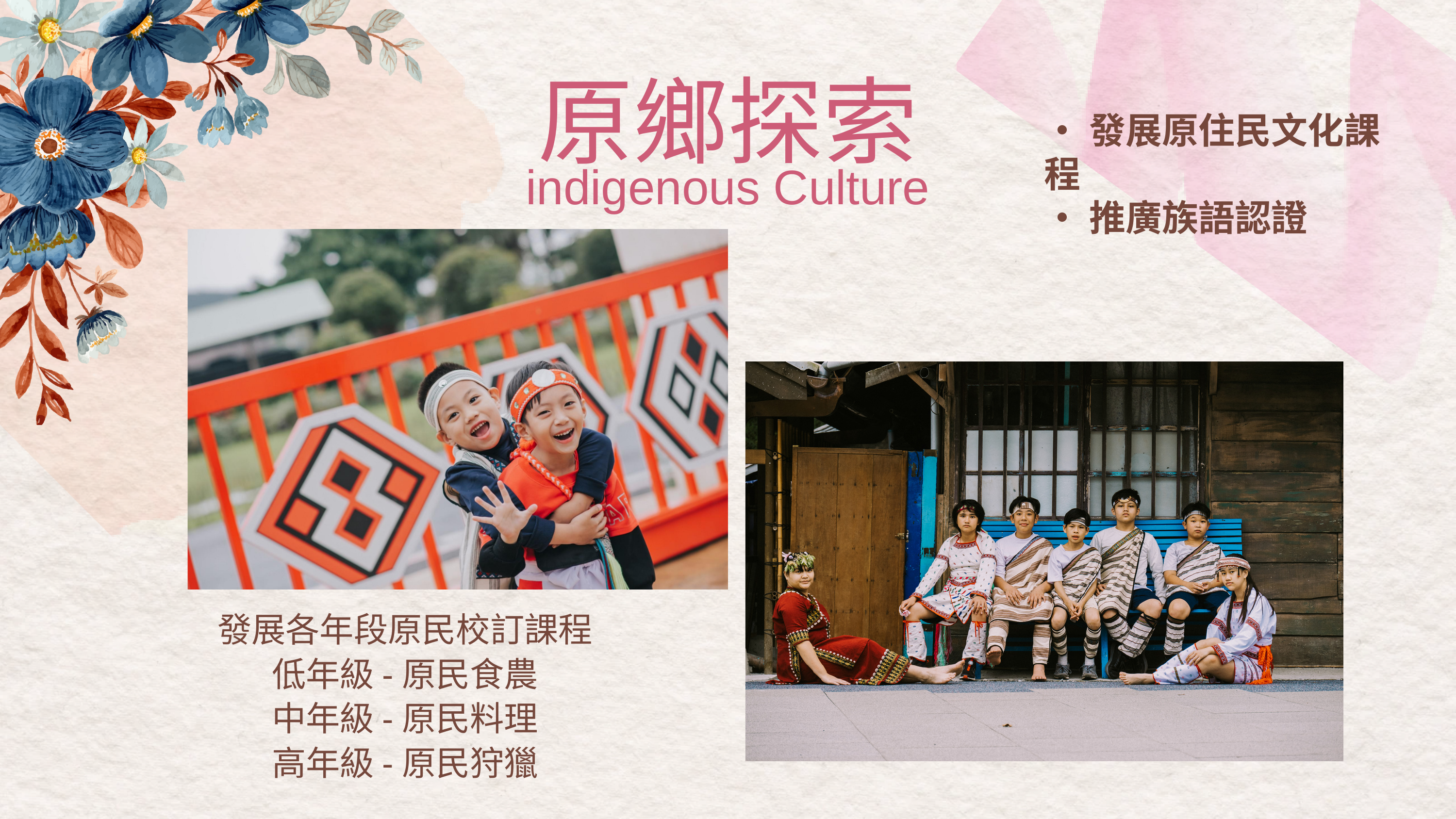

原鄉探索
indigenous Culture
•發展原住民文化課程
•推廣族語認證

發展各年段原民校訂課程
低年級-原民食農
中年級-原民料理
高年級-原民狩獵